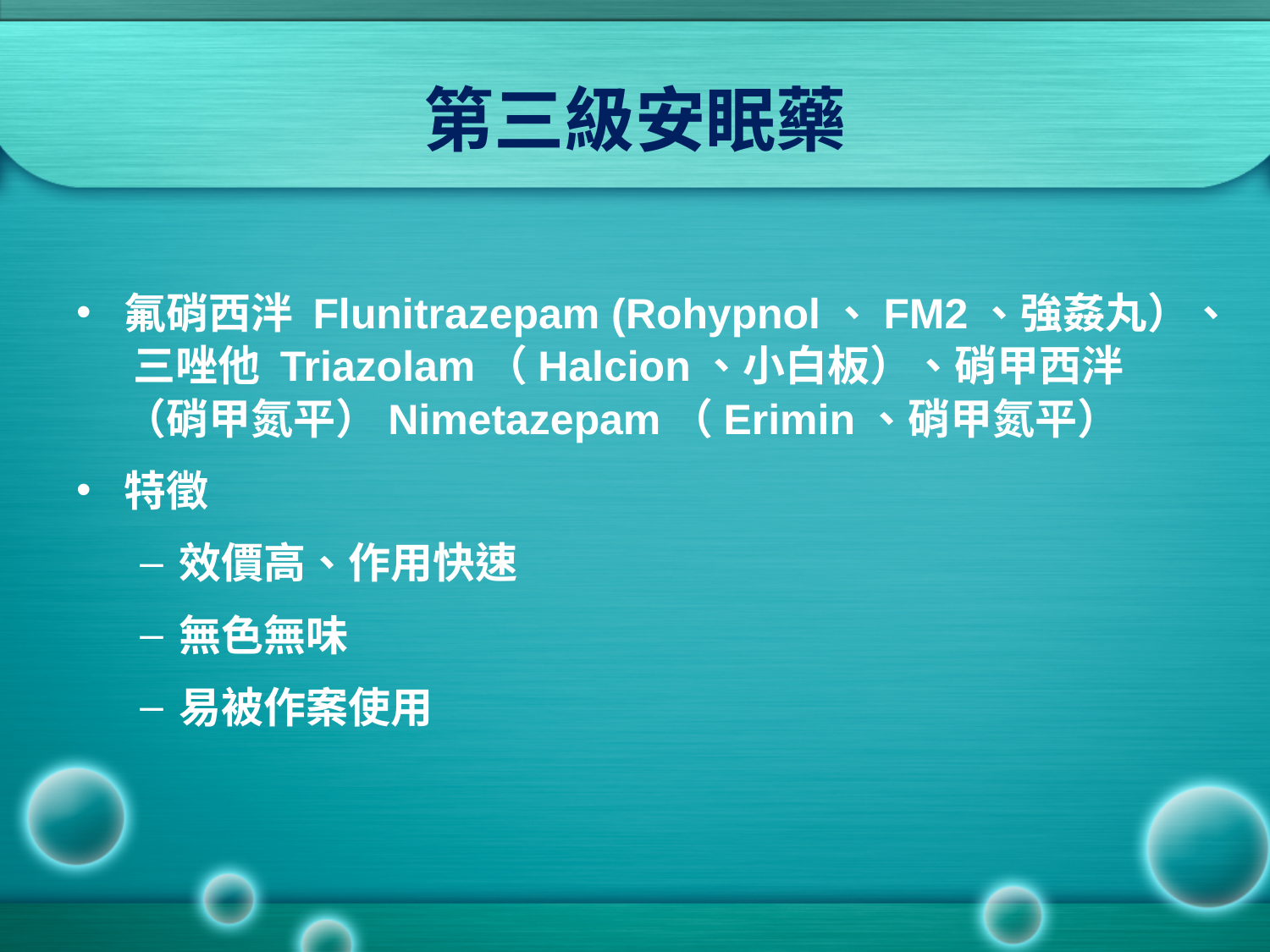

# 第三級安眠藥
氟硝西泮 Flunitrazepam (Rohypnol、FM2、強姦丸）、 三唑他 Triazolam（Halcion、小白板）、硝甲西泮（硝甲氮平）Nimetazepam（Erimin、硝甲氮平）
特徵
效價高、作用快速
無色無味
易被作案使用